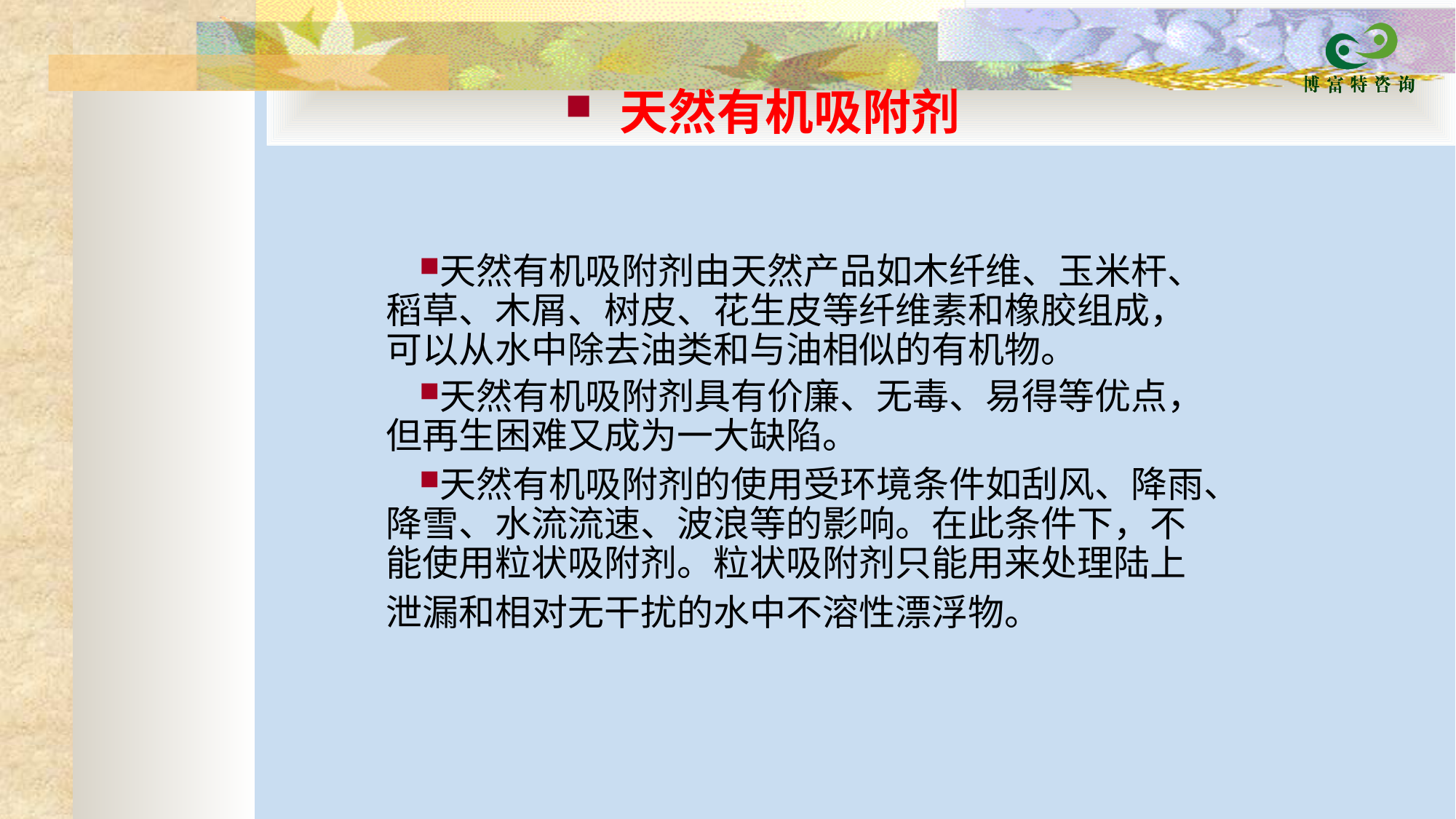

天然有机吸附剂

天然有机吸附剂由天然产品如木纤维、玉米杆、稻草、木屑、树皮、花生皮等纤维素和橡胶组成，可以从水中除去油类和与油相似的有机物。
天然有机吸附剂具有价廉、无毒、易得等优点，但再生困难又成为一大缺陷。
天然有机吸附剂的使用受环境条件如刮风、降雨、降雪、水流流速、波浪等的影响。在此条件下，不能使用粒状吸附剂。粒状吸附剂只能用来处理陆上泄漏和相对无干扰的水中不溶性漂浮物。